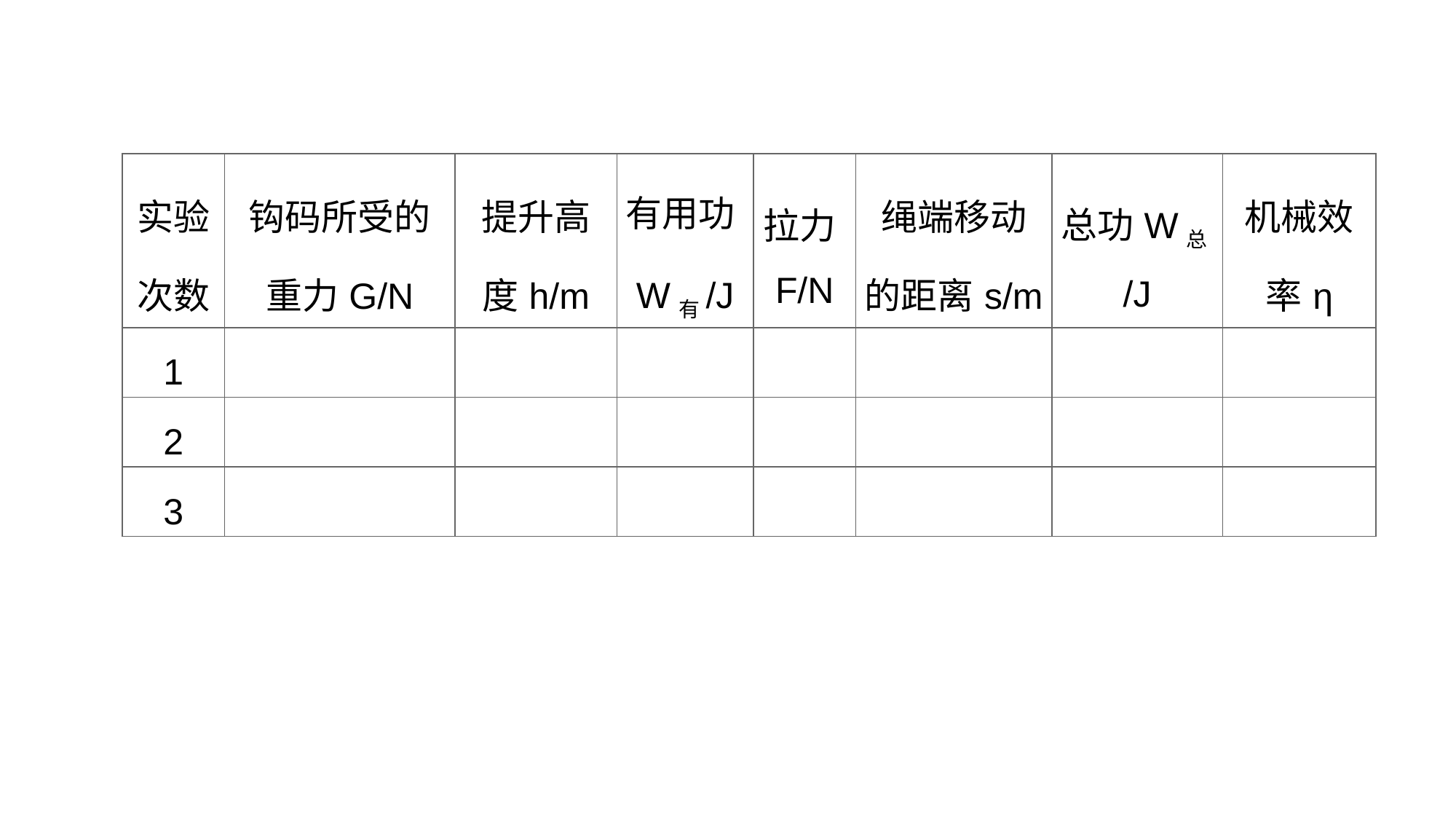

| 实验次数 | 钩码所受的重力G/N | 提升高度h/m | 有用功W有/J | 拉力F/N | 绳端移动的距离s/m | 总功W总/J | 机械效率η |
| --- | --- | --- | --- | --- | --- | --- | --- |
| 1 |  |  |  |  |  |  |  |
| 2 |  |  |  |  |  |  |  |
| 3 |  |  |  |  |  |  |  |
实验突破 素养提升